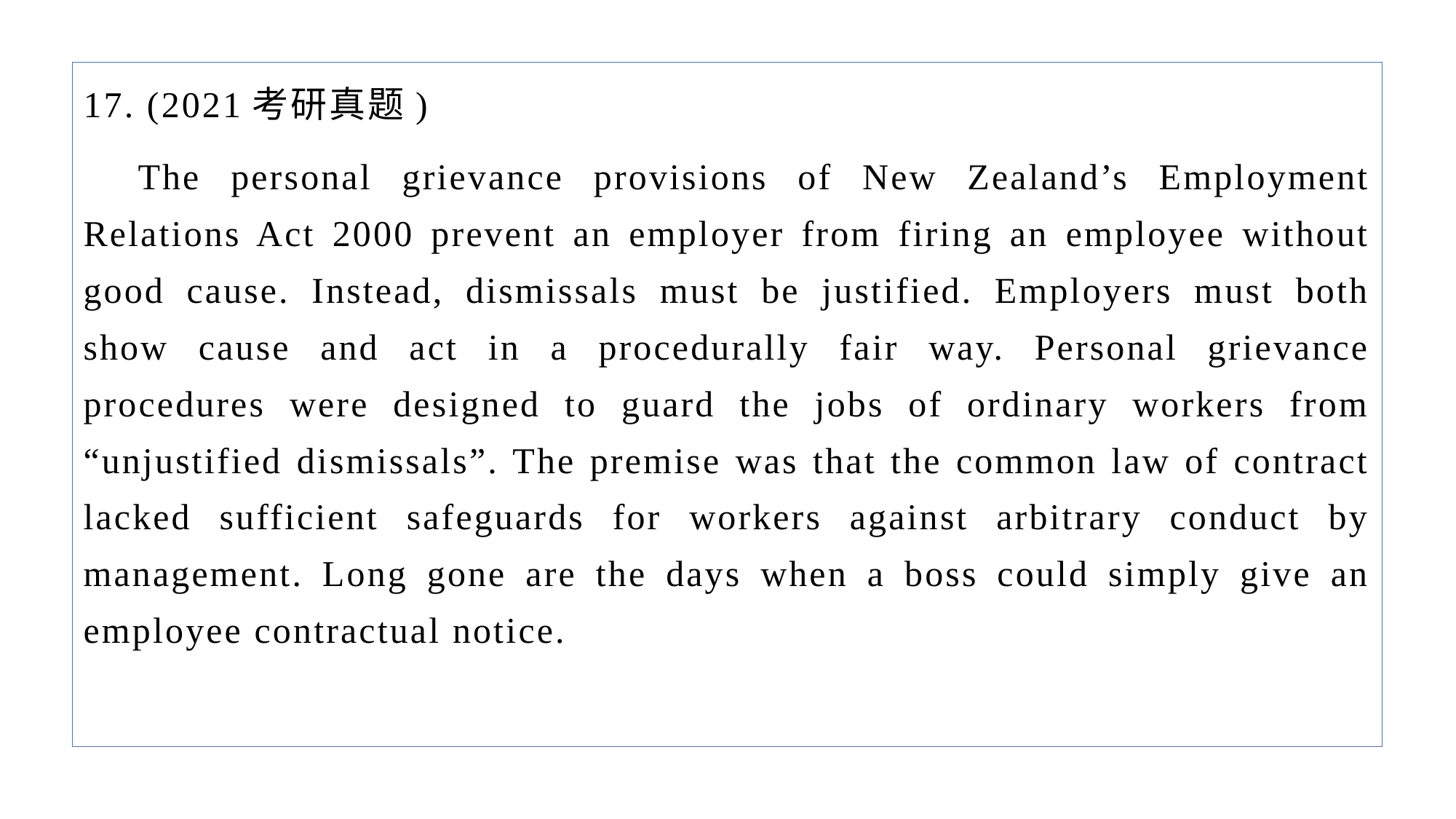

17. (2021考研真题)
The personal grievance provisions of New Zealand’s Employment Relations Act 2000 prevent an employer from firing an employee without good cause. Instead, dismissals must be justified. Employers must both show cause and act in a procedurally fair way. Personal grievance procedures were designed to guard the jobs of ordinary workers from “unjustified dismissals”. The premise was that the common law of contract lacked sufficient safeguards for workers against arbitrary conduct by management. Long gone are the days when a boss could simply give an employee contractual notice.